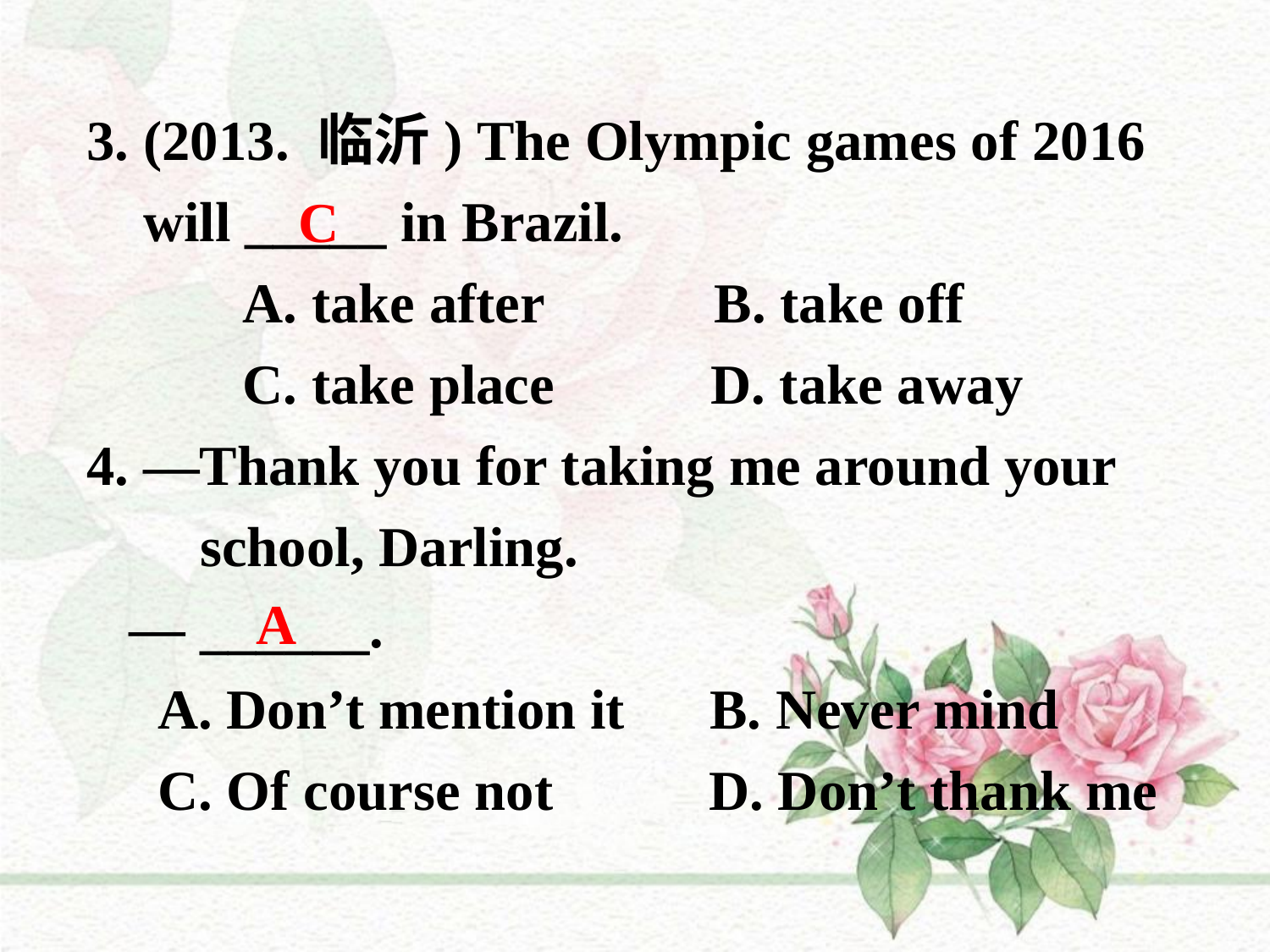

3. (2013. 临沂) The Olympic games of 2016
    will _____ in Brazil.
           A. take after            B. take off
           C. take place           D. take away
4. —Thank you for taking me around your
        school, Darling.
   — ______.
     A. Don’t mention it      B. Never mind
     C. Of course not           D. Don’t thank me
C
A